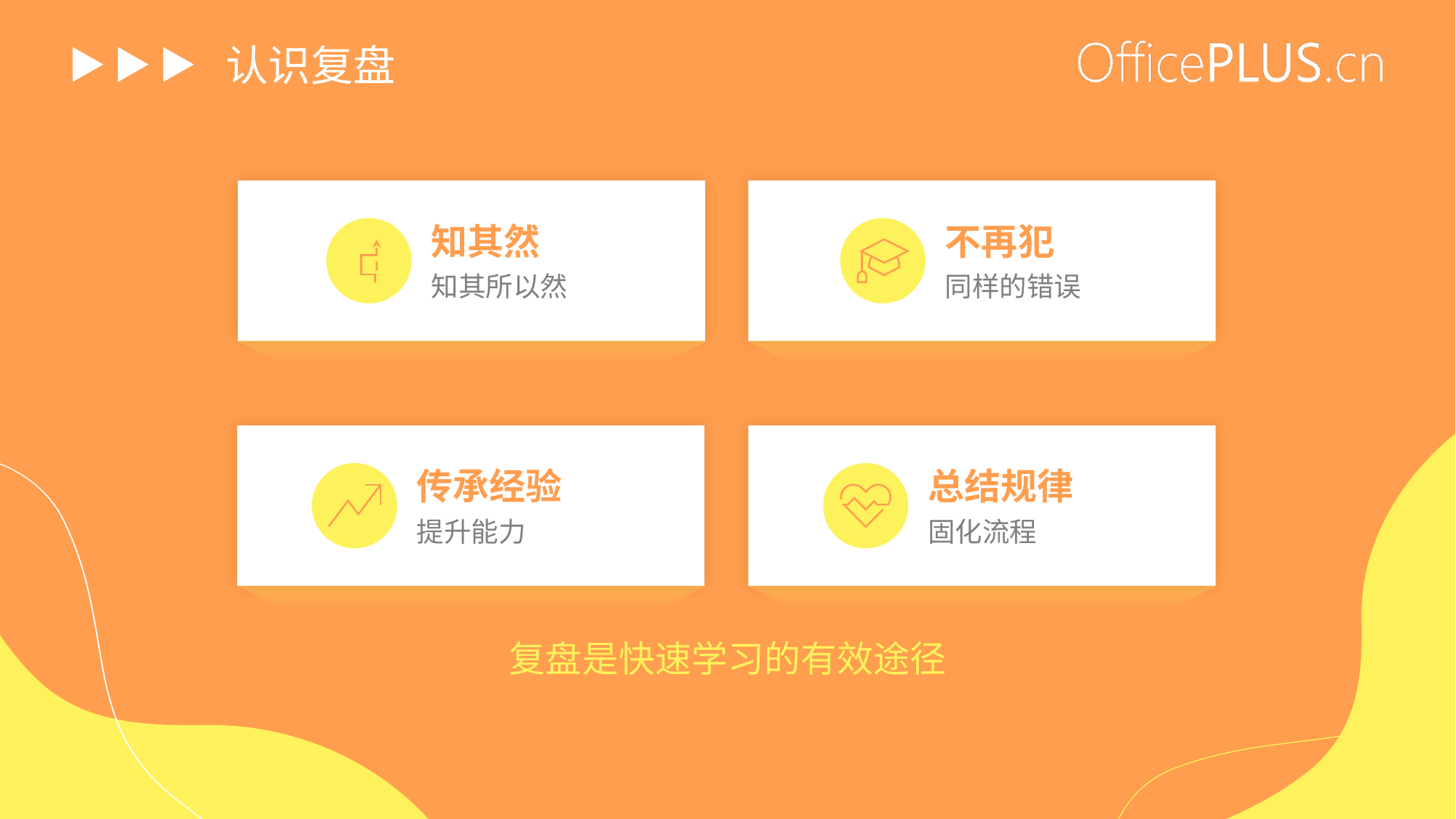

# 认识复盘
电商体量增速迅猛

知其然
知其所以然

电商体量增速迅猛

不再犯
同样的错误

电商体量增速迅猛

传承经验
提升能力

电商体量增速迅猛

总结规律
固化流程

复盘是快速学习的有效途径